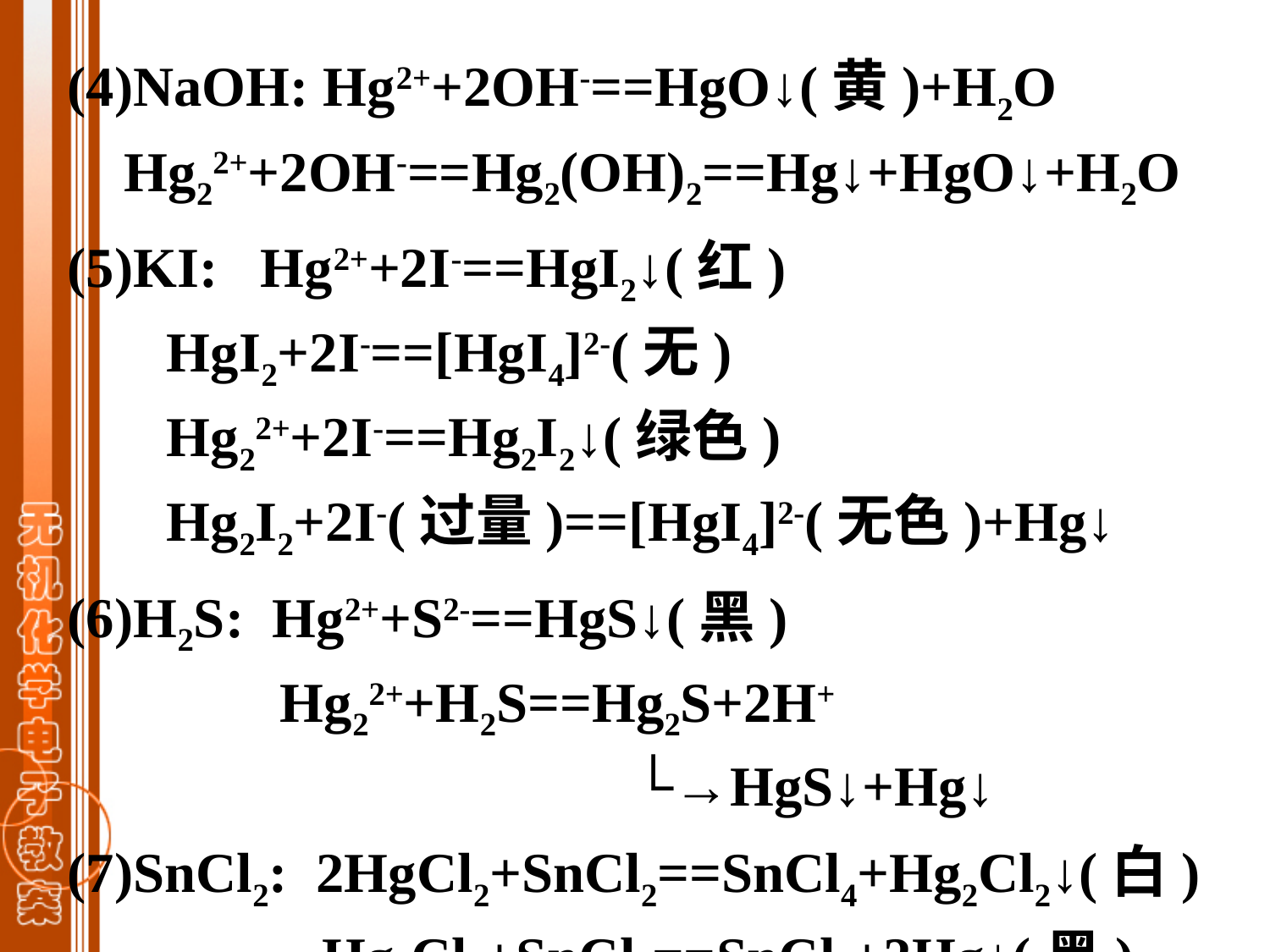

(4)NaOH: Hg2++2OH-==HgO↓(黄)+H2O
    Hg22++2OH-==Hg2(OH)2==Hg↓+HgO↓+H2O
(5)KI:   Hg2++2I-==HgI2↓(红)
       HgI2+2I-==[HgI4]2-(无)
       Hg22++2I-==Hg2I2↓(绿色)
       Hg2I2+2I-(过量)==[HgI4]2-(无色)+Hg↓
(6)H2S:  Hg2++S2-==HgS↓(黑)
               Hg22++H2S==Hg2S+2H+
                                        └→HgS↓+Hg↓
(7)SnCl2:  2HgCl2+SnCl2==SnCl4+Hg2Cl2↓(白)
                  Hg2Cl2+SnCl2==SnCl4+2Hg↓(黑)